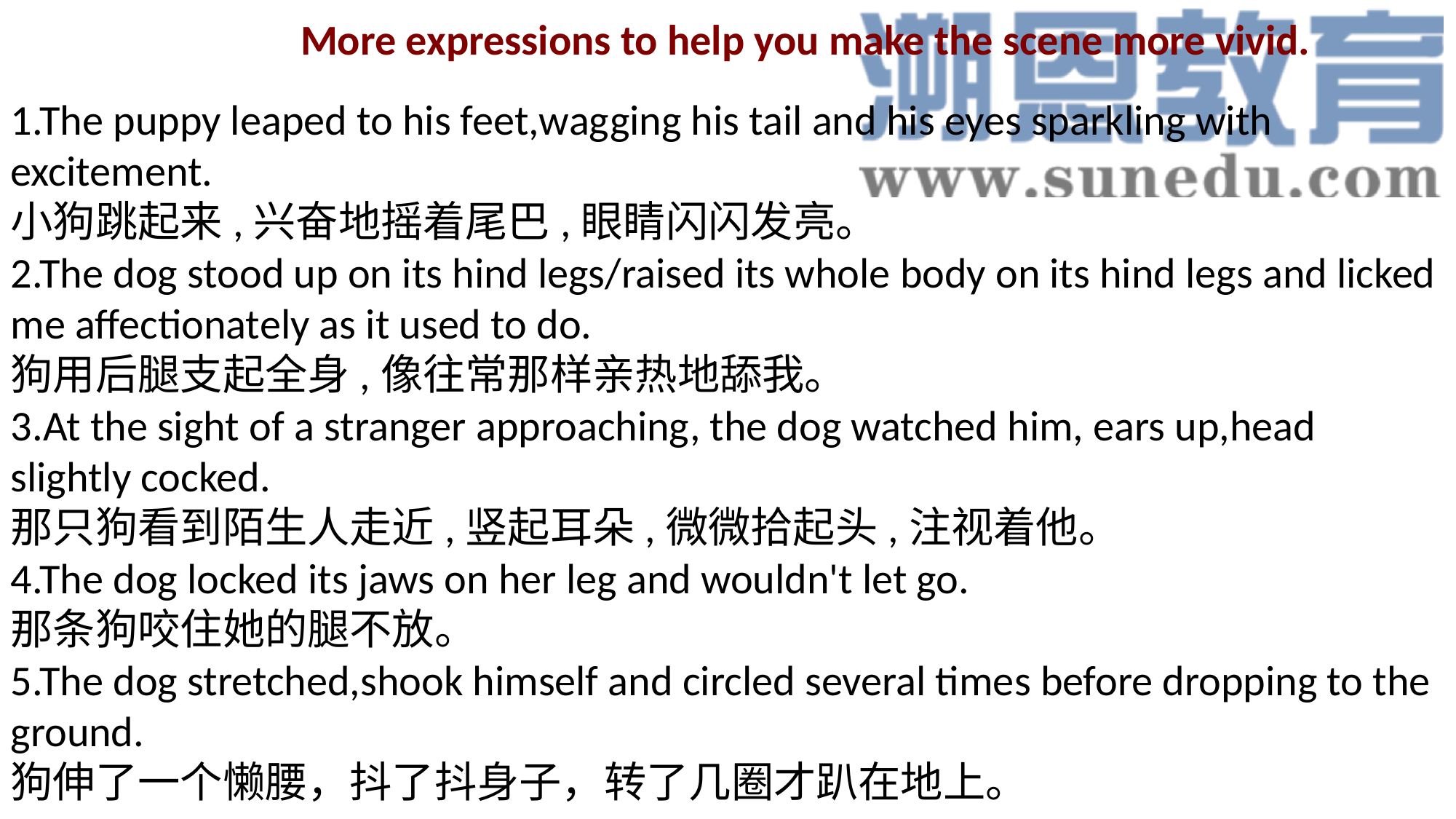

More expressions to help you make the scene more vivid.
1.The puppy leaped to his feet,wagging his tail and his eyes sparkling with excitement.
小狗跳起来,兴奋地摇着尾巴,眼睛闪闪发亮。
2.The dog stood up on its hind legs/raised its whole body on its hind legs and licked me affectionately as it used to do.
狗用后腿支起全身,像往常那样亲热地舔我。
3.At the sight of a stranger approaching, the dog watched him, ears up,head slightly cocked.
那只狗看到陌生人走近,竖起耳朵,微微拾起头,注视着他。
4.The dog locked its jaws on her leg and wouldn't let go.
那条狗咬住她的腿不放。
5.The dog stretched,shook himself and circled several times before dropping to the ground.
狗伸了一个懒腰，抖了抖身子，转了几圈才趴在地上。